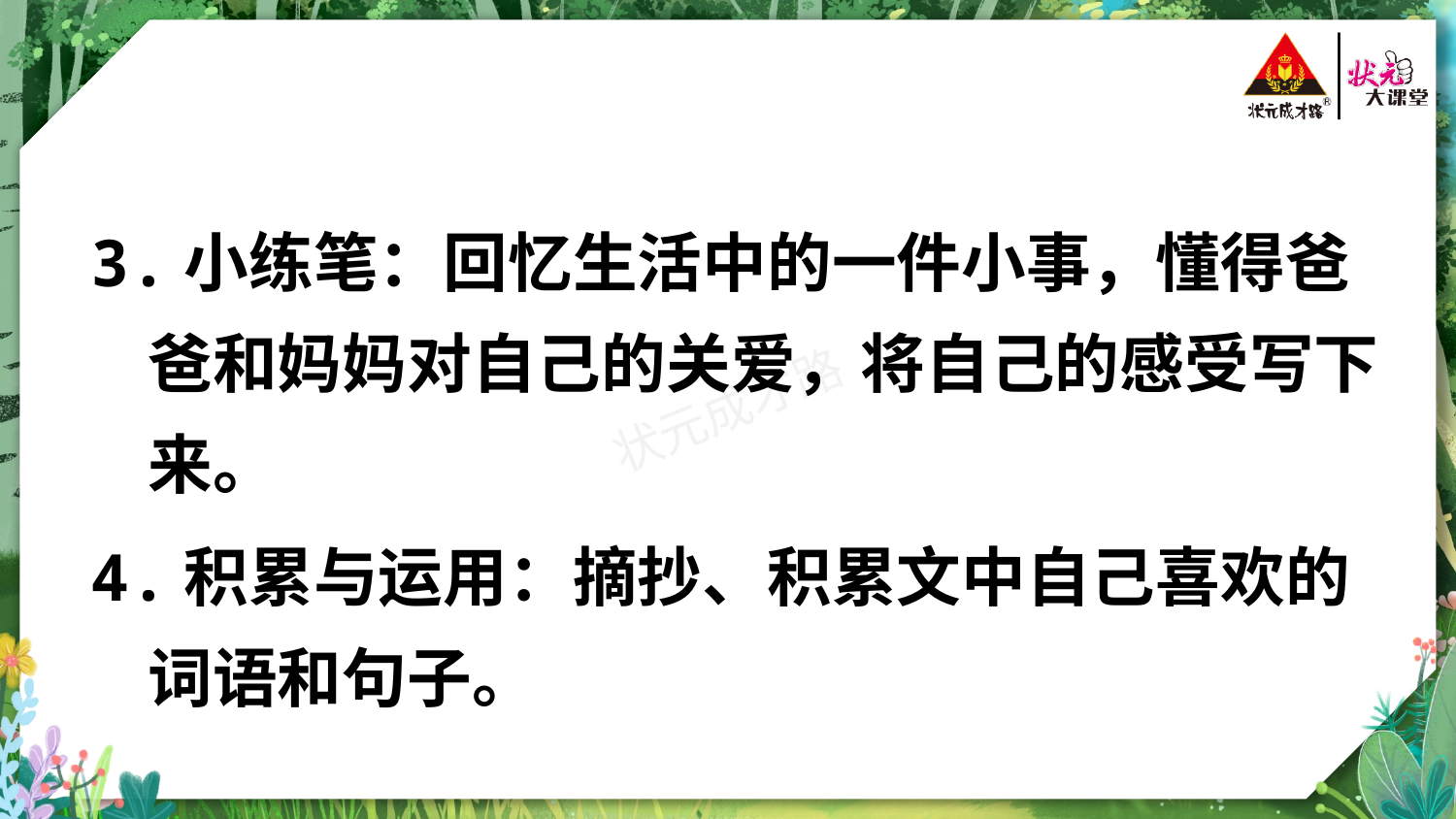

3.小练笔：回忆生活中的一件小事，懂得爸爸和妈妈对自己的关爱，将自己的感受写下来。
4.积累与运用：摘抄、积累文中自己喜欢的词语和句子。